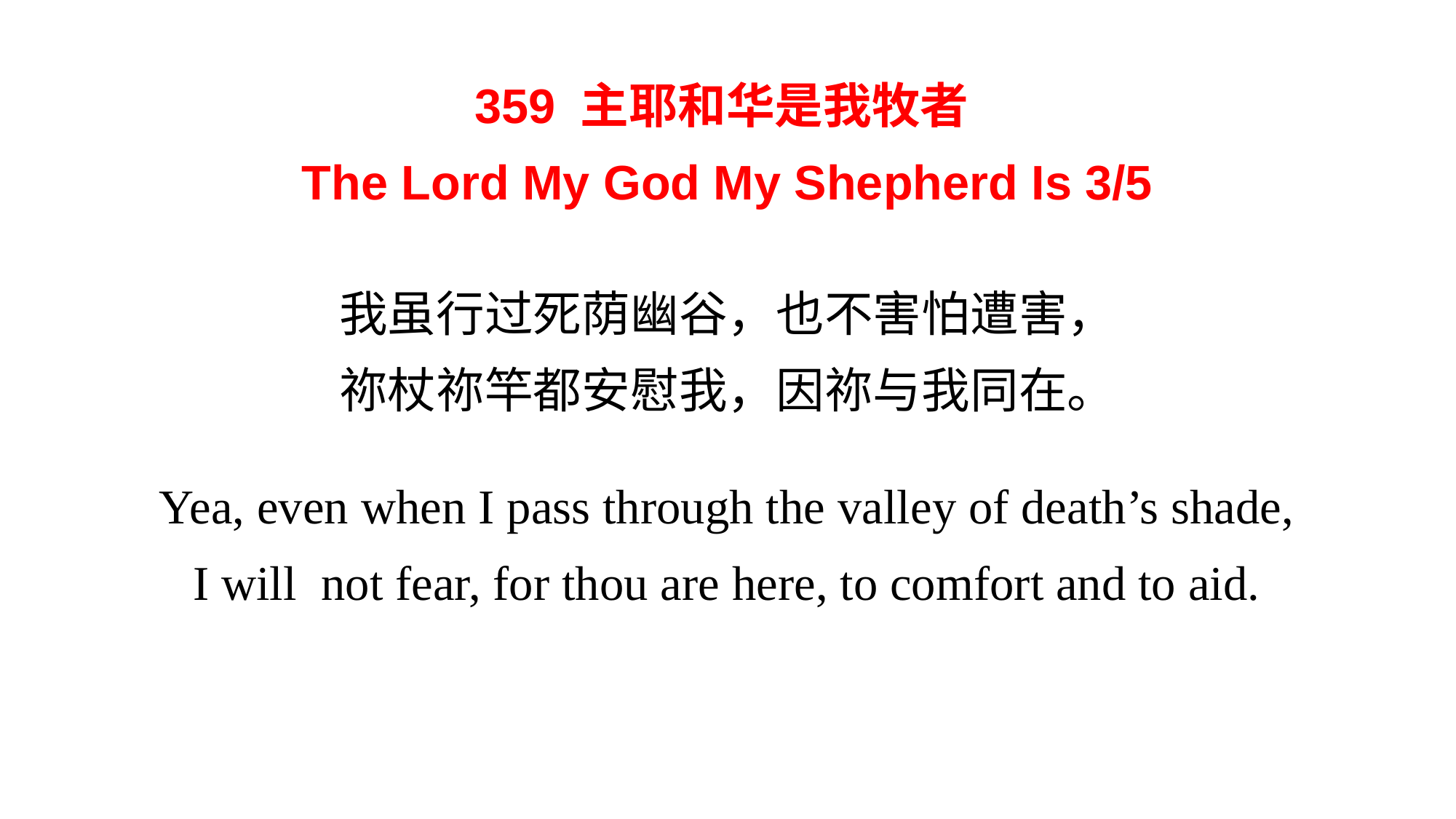

359 主耶和华是我牧者
The Lord My God My Shepherd Is 3/5
我虽行过死荫幽谷，也不害怕遭害，
祢杖祢竿都安慰我，因祢与我同在。

Yea, even when I pass through the valley of death’s shade,
I will  not fear, for thou are here, to comfort and to aid.